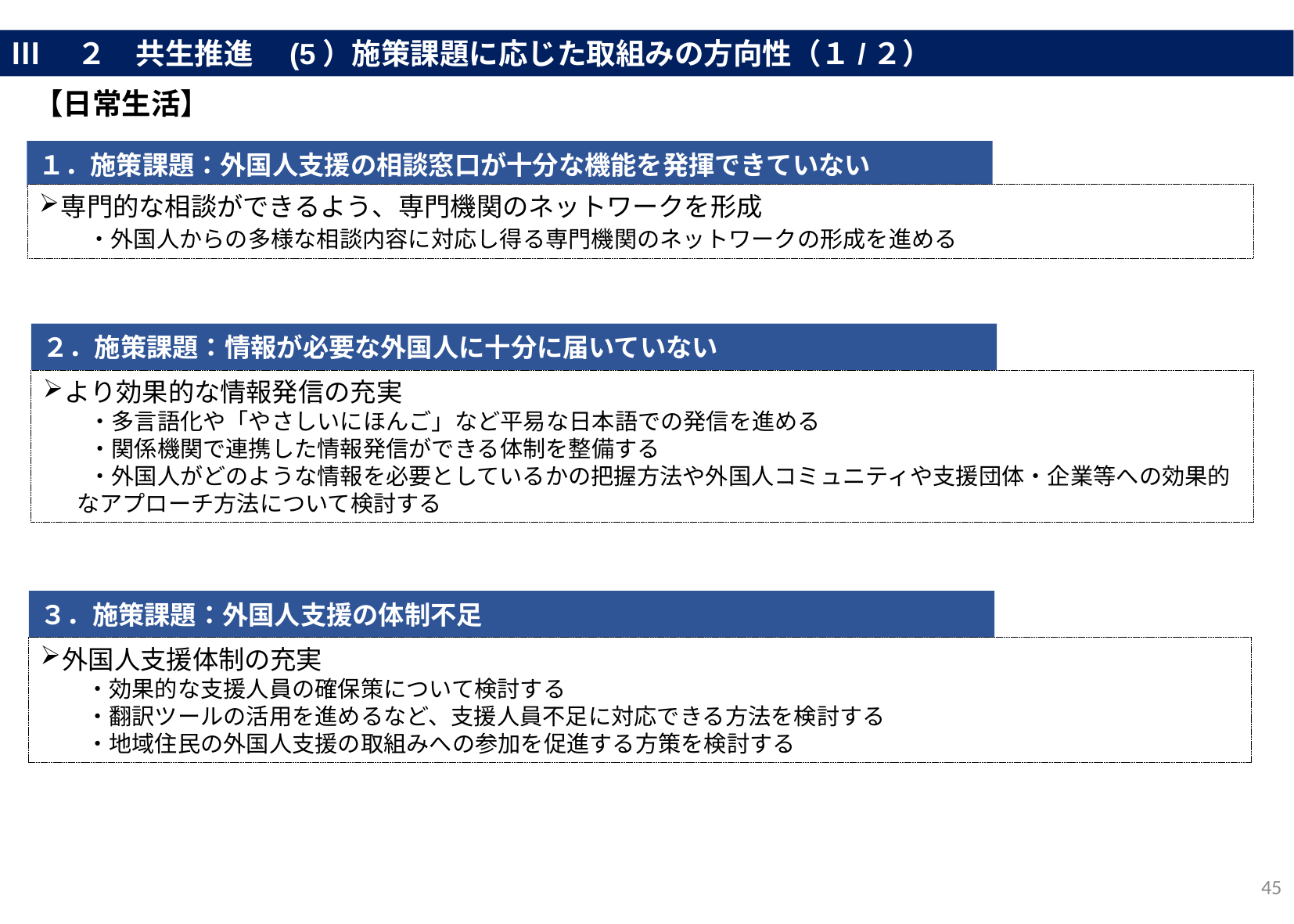

Ⅲ　２　共生推進　(5）施策課題に応じた取組みの方向性（１/２）
【日常生活】
１．施策課題：外国人支援の相談窓口が十分な機能を発揮できていない
専門的な相談ができるよう、専門機関のネットワークを形成
　　・外国人からの多様な相談内容に対応し得る専門機関のネットワークの形成を進める
２．施策課題：情報が必要な外国人に十分に届いていない
より効果的な情報発信の充実
　　・多言語化や「やさしいにほんご」など平易な日本語での発信を進める
　　・関係機関で連携した情報発信ができる体制を整備する
　　・外国人がどのような情報を必要としているかの把握方法や外国人コミュニティや支援団体・企業等への効果的なアプローチ方法について検討する
３．施策課題：外国人支援の体制不足
外国人支援体制の充実
　　・効果的な支援人員の確保策について検討する
　　・翻訳ツールの活用を進めるなど、支援人員不足に対応できる方法を検討する
　　・地域住民の外国人支援の取組みへの参加を促進する方策を検討する
45